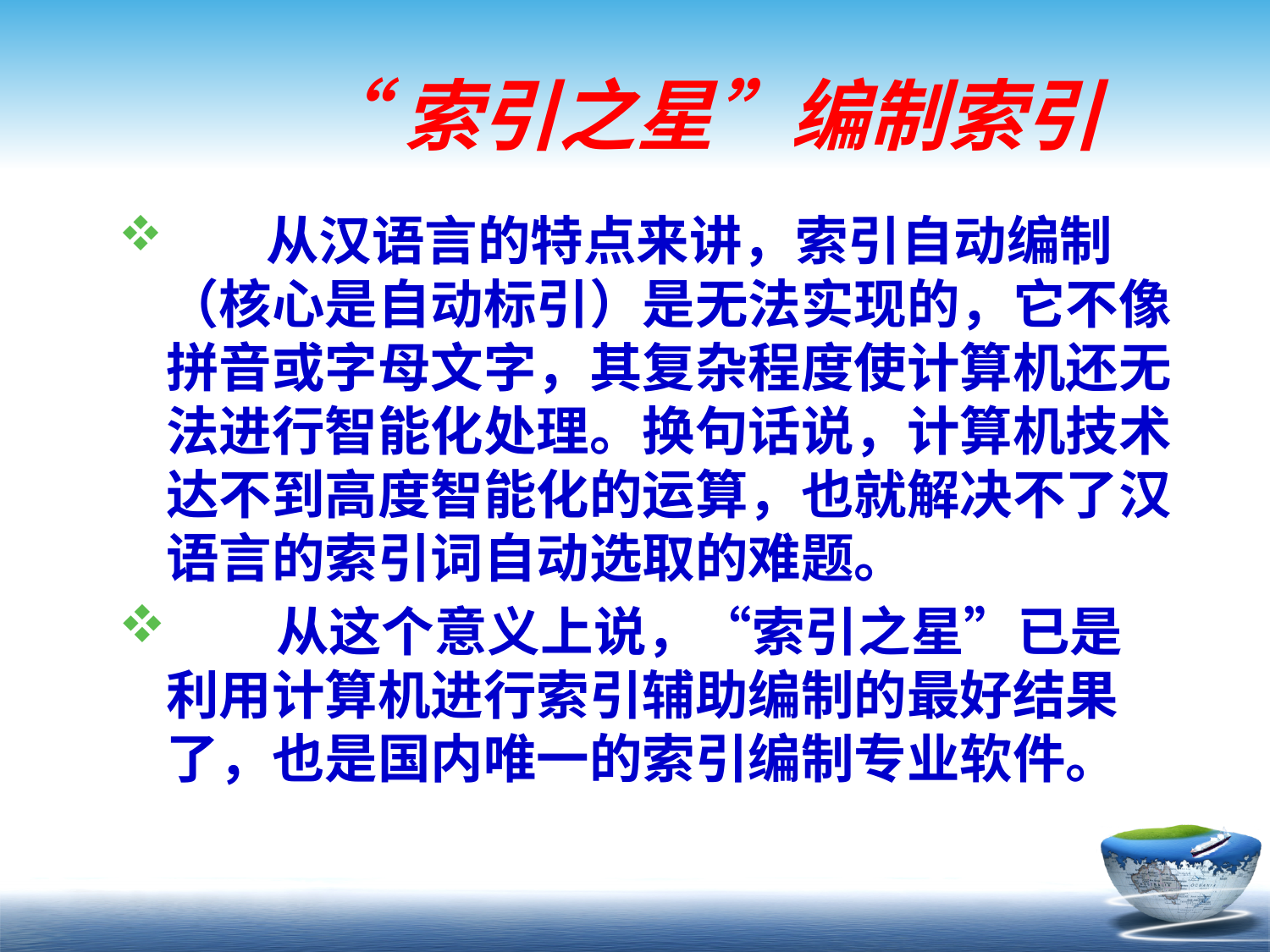

# “索引之星”编制索引
        从汉语言的特点来讲，索引自动编制（核心是自动标引）是无法实现的，它不像拼音或字母文字，其复杂程度使计算机还无法进行智能化处理。换句话说，计算机技术达不到高度智能化的运算，也就解决不了汉语言的索引词自动选取的难题。
        从这个意义上说，“索引之星”已是利用计算机进行索引辅助编制的最好结果了，也是国内唯一的索引编制专业软件。